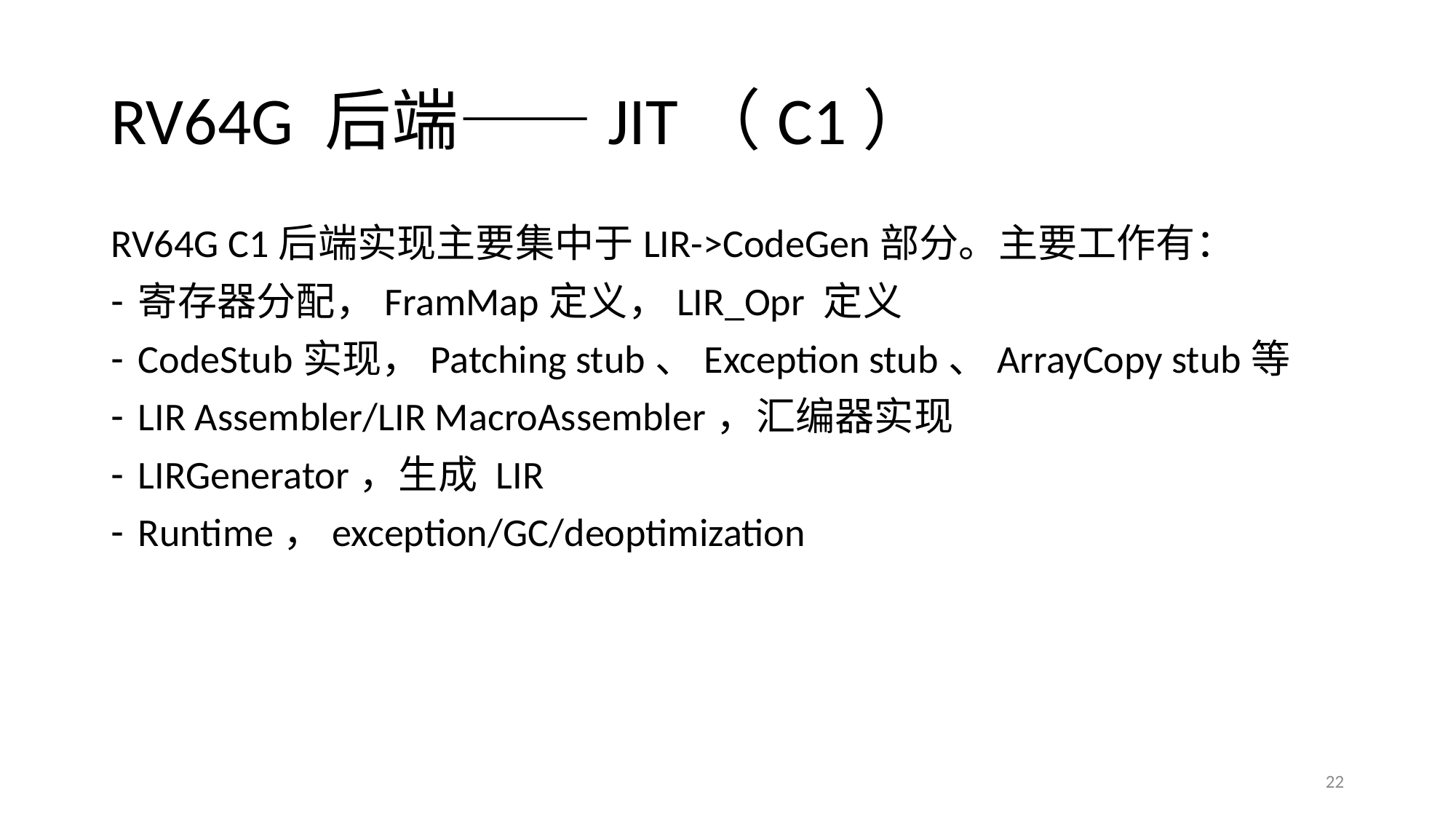

# RV64G 后端——JIT（C1）
RV64G C1后端实现主要集中于LIR->CodeGen部分。主要工作有：
寄存器分配，FramMap定义，LIR_Opr 定义
CodeStub实现，Patching stub、Exception stub、ArrayCopy stub等
LIR Assembler/LIR MacroAssembler，汇编器实现
LIRGenerator，生成 LIR
Runtime，exception/GC/deoptimization
22